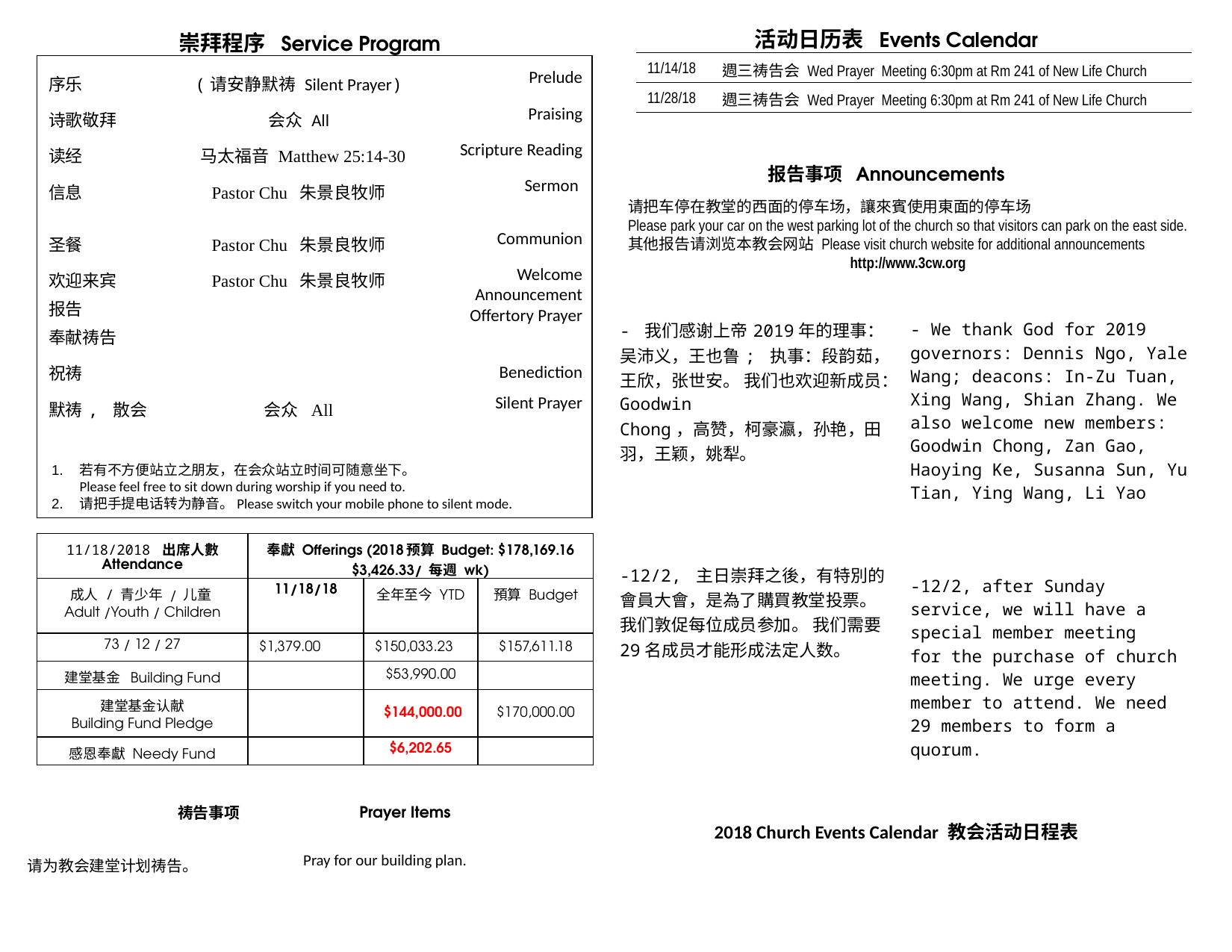

活动日历表  Events Calendar
崇拜程序  Service Program
| 11/14/18 | 週三祷告会 Wed Prayer Meeting 6:30pm at Rm 241 of New Life Church |
| --- | --- |
| 11/28/18 | 週三祷告会 Wed Prayer Meeting 6:30pm at Rm 241 of New Life Church |

| 序乐 | (请安静默祷 Silent Prayer) | Prelude |
| --- | --- | --- |
| 诗歌敬拜 | 会众 All | Praising |
| 读经 | 马太福音 Matthew 25:14-30 | Scripture Reading |
| 信息 | Pastor Chu 朱景良牧师 | Sermon |
| 圣餐 | Pastor Chu 朱景良牧师 | Communion |
| 欢迎来宾 报告 奉献祷告 | Pastor Chu 朱景良牧师 | Welcome Announcement Offertory Prayer |
| 祝祷 |  | Benediction |
| 默祷, 散会 | 会众 All | Silent Prayer |
报告事项  Announcements
请把车停在教堂的西面的停车场，讓來賓使用東面的停车场
Please park your car on the west parking lot of the church so that visitors can park on the east side.
其他报告请浏览本教会网站 Please visit church website for additional announcements
http://www.3cw.org
| ​​ - 我们感谢上帝2019年的理事：吴沛义，王也鲁; 执事：段韵茹，王欣，张世安。 我们也欢迎新成员：Goodwin  Chong，高赞，柯豪瀛，孙艳，田羽，王颖，姚犁。 ​ ​ ​ -12/2, 主日崇拜之後，有特別的會員大會，是為了購買教堂投票。我们敦促每位成员参加。 我们需要29名成员才能形成法定人数。 ​ | - We thank God for 2019 governors: Dennis Ngo, Yale Wang; deacons: In-Zu Tuan, Xing Wang, Shian Zhang. We also welcome new members: Goodwin Chong, Zan Gao, Haoying Ke, Susanna Sun, Yu Tian, Ying Wang, Li Yao -12/2, after Sunday service, we will have a special member meeting for the purchase of church meeting. We urge every member to attend. We need  29 members to form a quorum. |
| --- | --- |
|  |  |
若有不方便站立之朋友，在会众站立时间可随意坐下。
Please feel free to sit down during worship if you need to.
请把手提电话转为静音。Please switch your mobile phone to silent mode.
| 11/18/2018 出席人數 Attendance | 奉獻 Offerings (2018预算 Budget: $178,169.16 $3,426.33/ 每週 wk) |  |  |
| --- | --- | --- | --- |
| 成人 / 青少年 / 儿童 Adult /Youth / Children | 11/18/18 | 全年至今 YTD | 預算 Budget |
| 73 / 12 / 27 | $1,379.00 | $150,033.23 | $157,611.18 |
| 建堂基金 Building Fund |  | $53,990.00 |  |
| 建堂基金认献 Building Fund Pledge |  | $144,000.00 | $170,000.00 |
| 感恩奉獻 Needy Fund |  | $6,202.65 |  |

Prayer Items
祷告事项
2018 Church Events Calendar 教会活动日程表
| 请为教会建堂计划祷告。 | Pray for our building plan. |
| --- | --- |
|  |  |
| --- | --- |